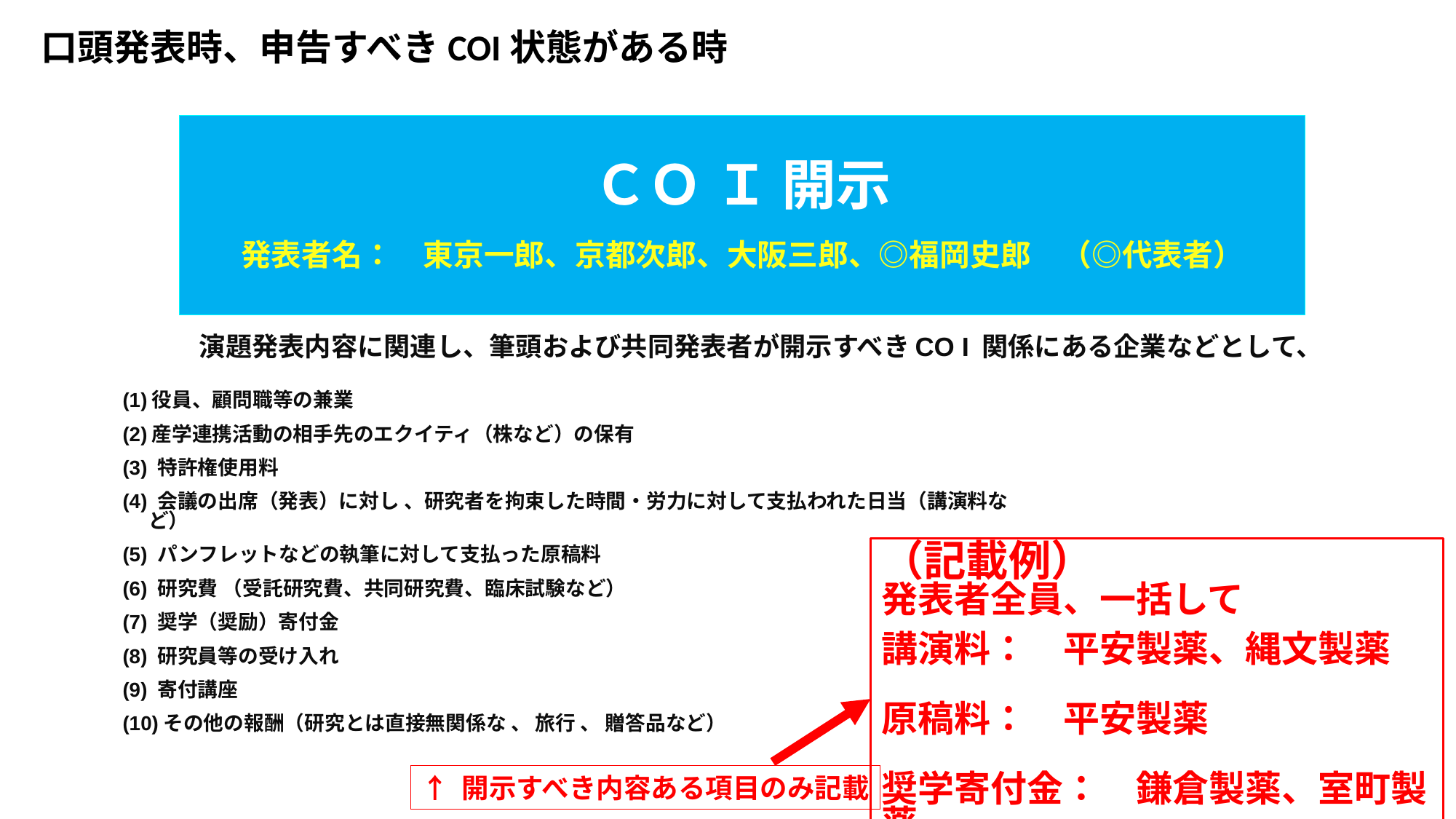

口頭発表時、申告すべきCOI状態がある時
# ＣＯ Ｉ 開示 　 発表者名：　東京一郎、京都次郎、大阪三郎、◎福岡史郎　（◎代表者）
演題発表内容に関連し、筆頭および共同発表者が開示すべきCO I 関係にある企業などとして、
(1)役員、顧問職等の兼業
(2)産学連携活動の相手先のエクイティ（株など）の保有
(3) 特許権使用料
(4) 会議の出席（発表）に対し 、研究者を拘束した時間・労力に対して支払われた日当（講演料など）
(5) パンフレットなどの執筆に対して支払った原稿料
(6) 研究費 （受託研究費、共同研究費、臨床試験など）
(7) 奨学（奨励）寄付金
(8) 研究員等の受け入れ
(9) 寄付講座
(10)その他の報酬（研究とは直接無関係な 、 旅行 、 贈答品など）
（記載例）
発表者全員、一括して

講演料：　平安製薬、縄文製薬
原稿料：　平安製薬
奨学寄付金：　鎌倉製薬、室町製薬
↑ 開示すべき内容ある項目のみ記載